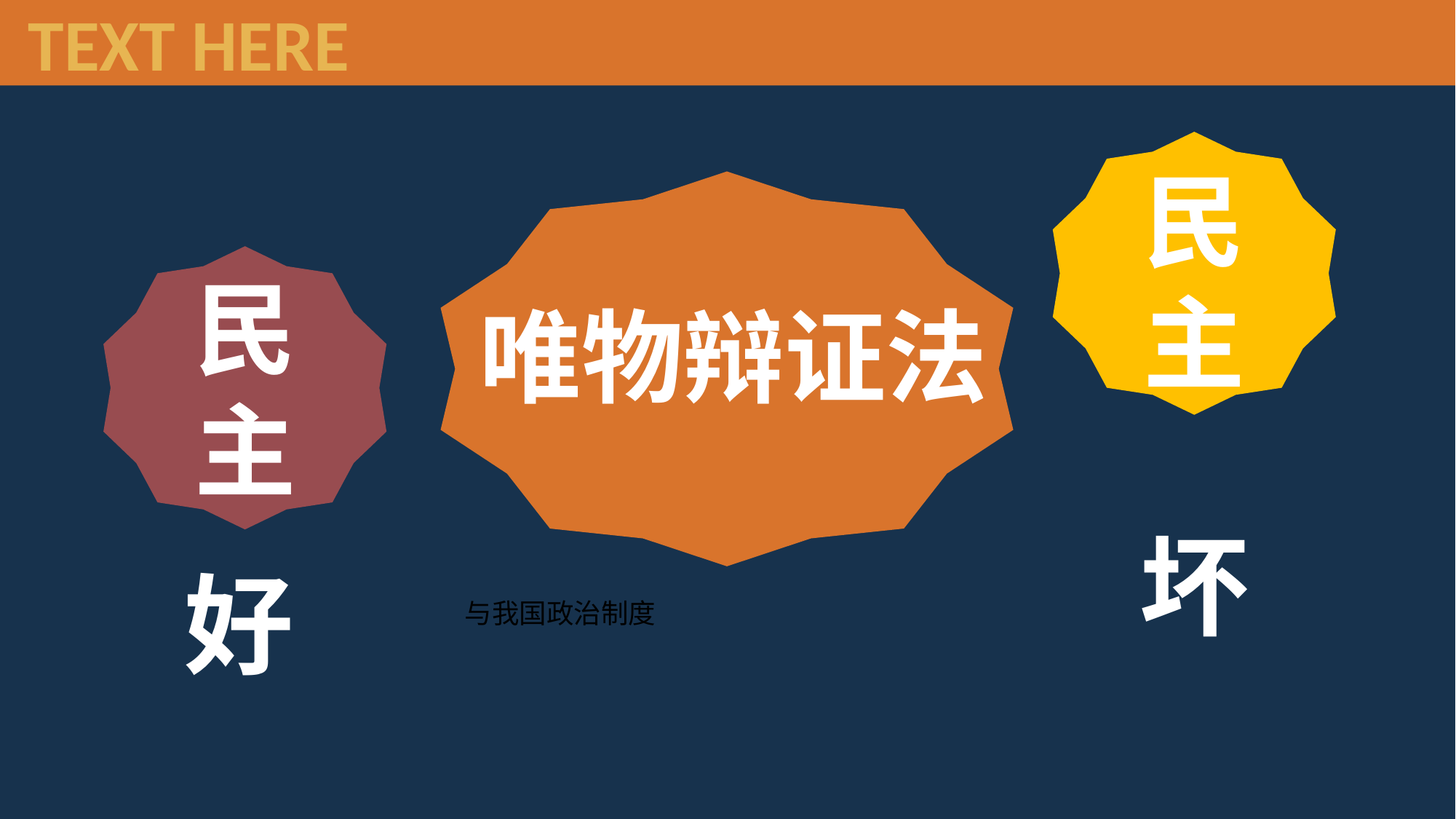

TEXT HERE

民主
坏

唯物辩证法

民主
好
与我国政治制度